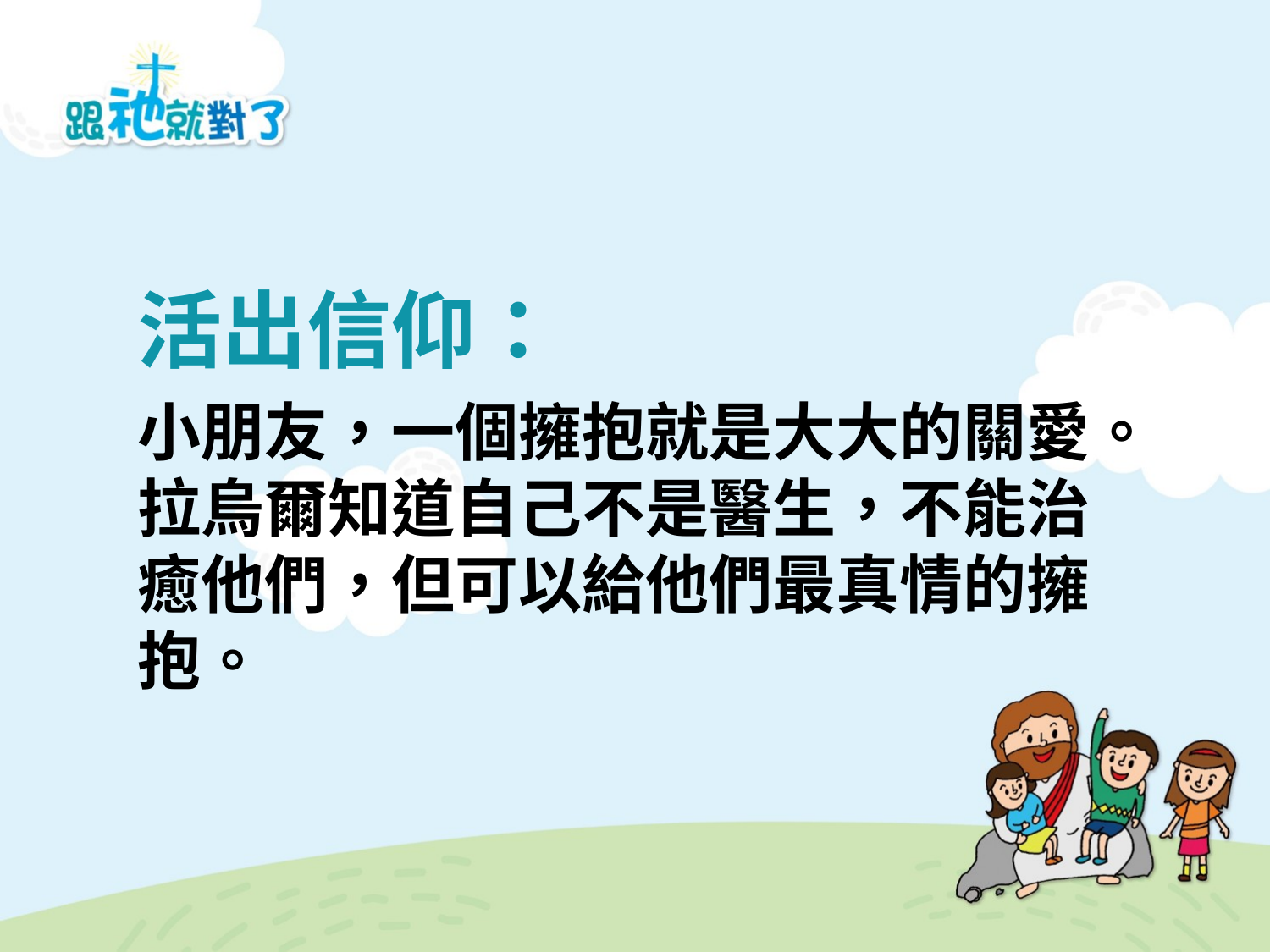

活出信仰：
小朋友，一個擁抱就是大大的關愛。拉烏爾知道自己不是醫生，不能治癒他們，但可以給他們最真情的擁抱。